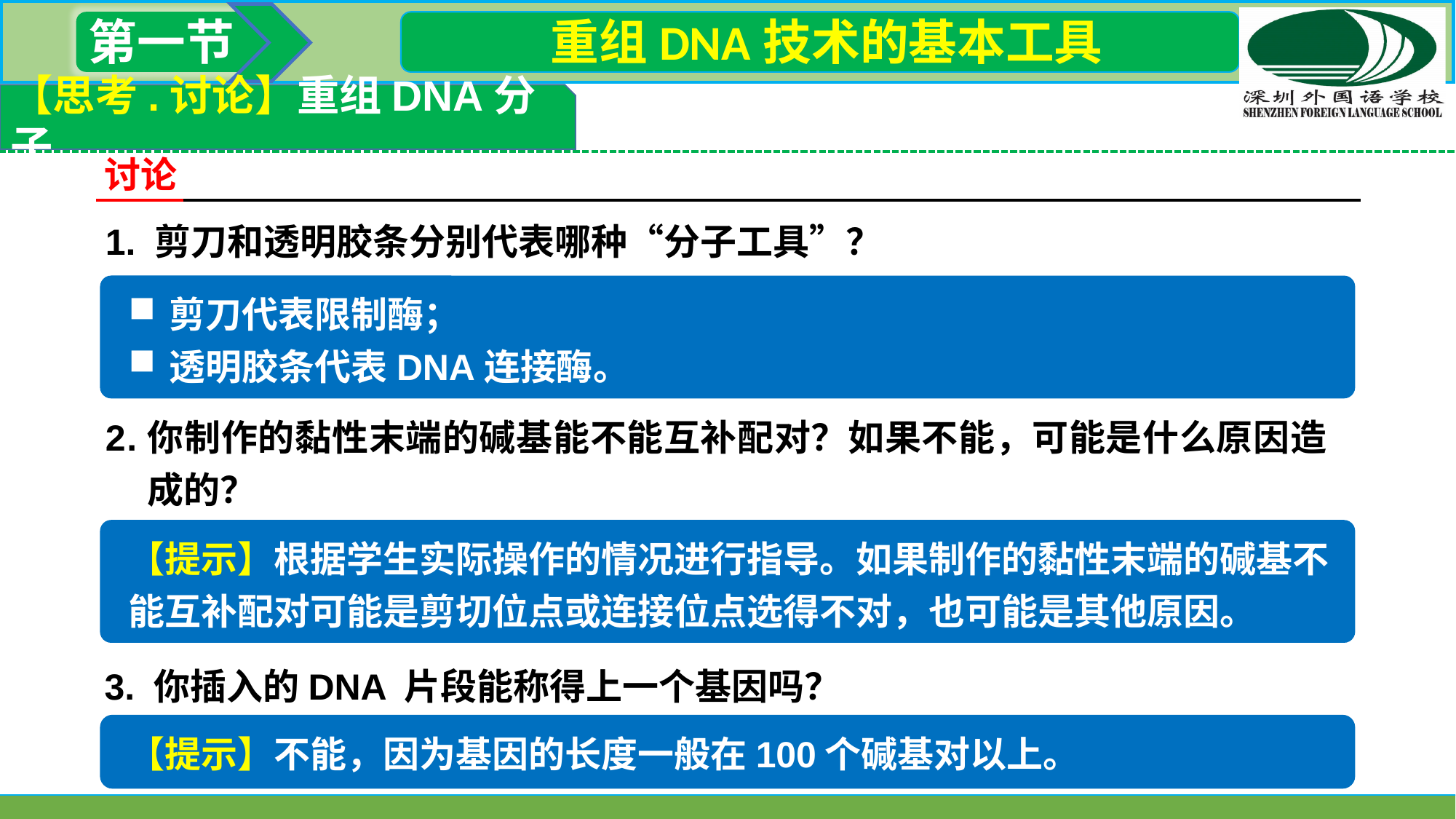

第一节
    重组DNA技术的基本工具
【思考.讨论】重组DNA分子
讨论
1. 剪刀和透明胶条分别代表哪种“分子工具”？

剪刀代表限制酶；
透明胶条代表DNA连接酶。
你制作的黏性末端的碱基能不能互补配对？如果不能，可能是什么原因造成的？

【提示】根据学生实际操作的情况进行指导。如果制作的黏性末端的碱基不能互补配对可能是剪切位点或连接位点选得不对，也可能是其他原因。
3. 你插入的DNA 片段能称得上一个基因吗？

【提示】不能，因为基因的长度一般在100个碱基对以上。